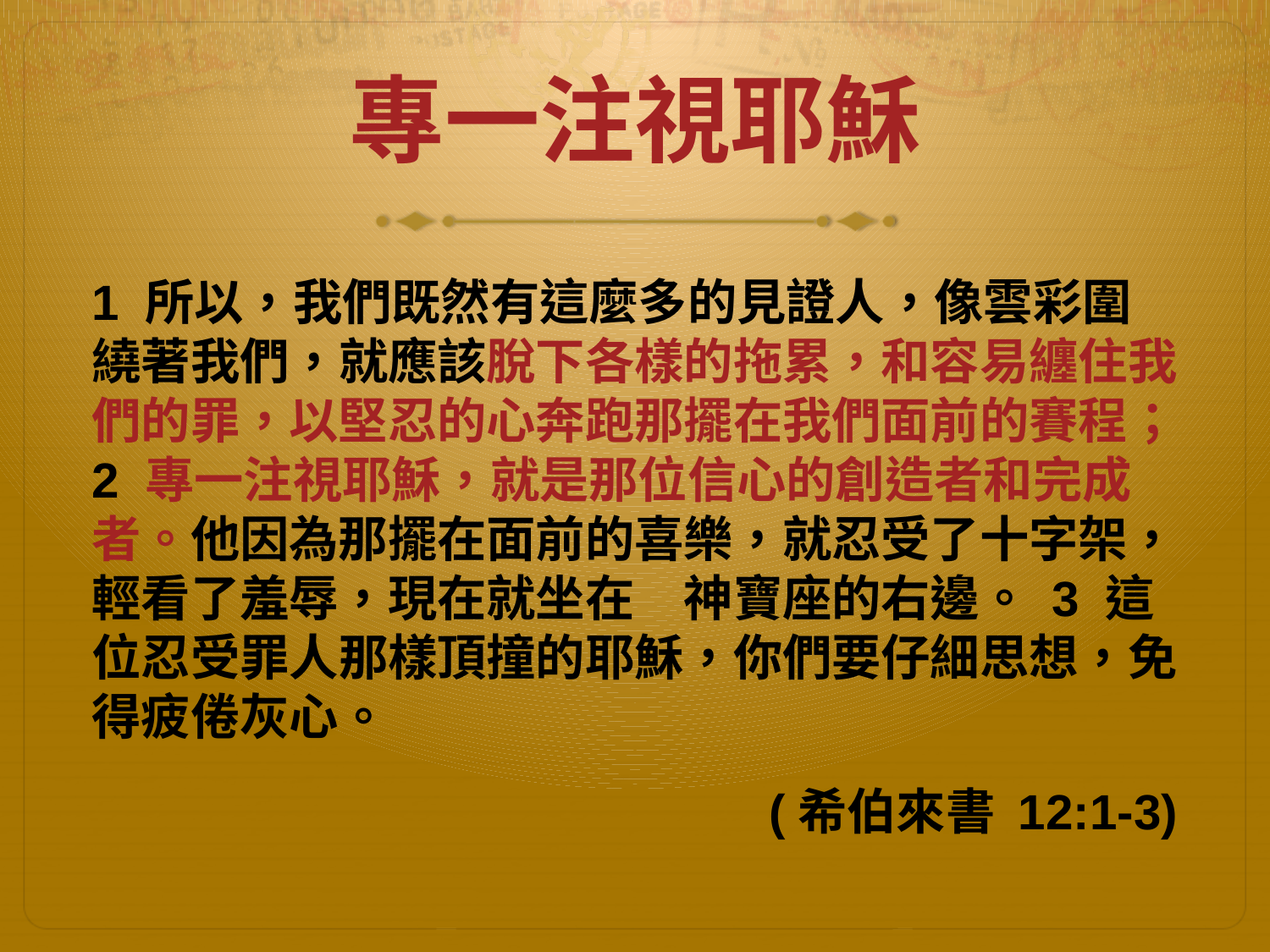

# 專一注視耶穌
1 所以，我們既然有這麼多的見證人，像雲彩圍繞著我們，就應該脫下各樣的拖累，和容易纏住我們的罪，以堅忍的心奔跑那擺在我們面前的賽程； 2 專一注視耶穌，就是那位信心的創造者和完成者。他因為那擺在面前的喜樂，就忍受了十字架，輕看了羞辱，現在就坐在　神寶座的右邊。 3 這位忍受罪人那樣頂撞的耶穌，你們要仔細思想，免得疲倦灰心。
(希伯來書 12:1-3)